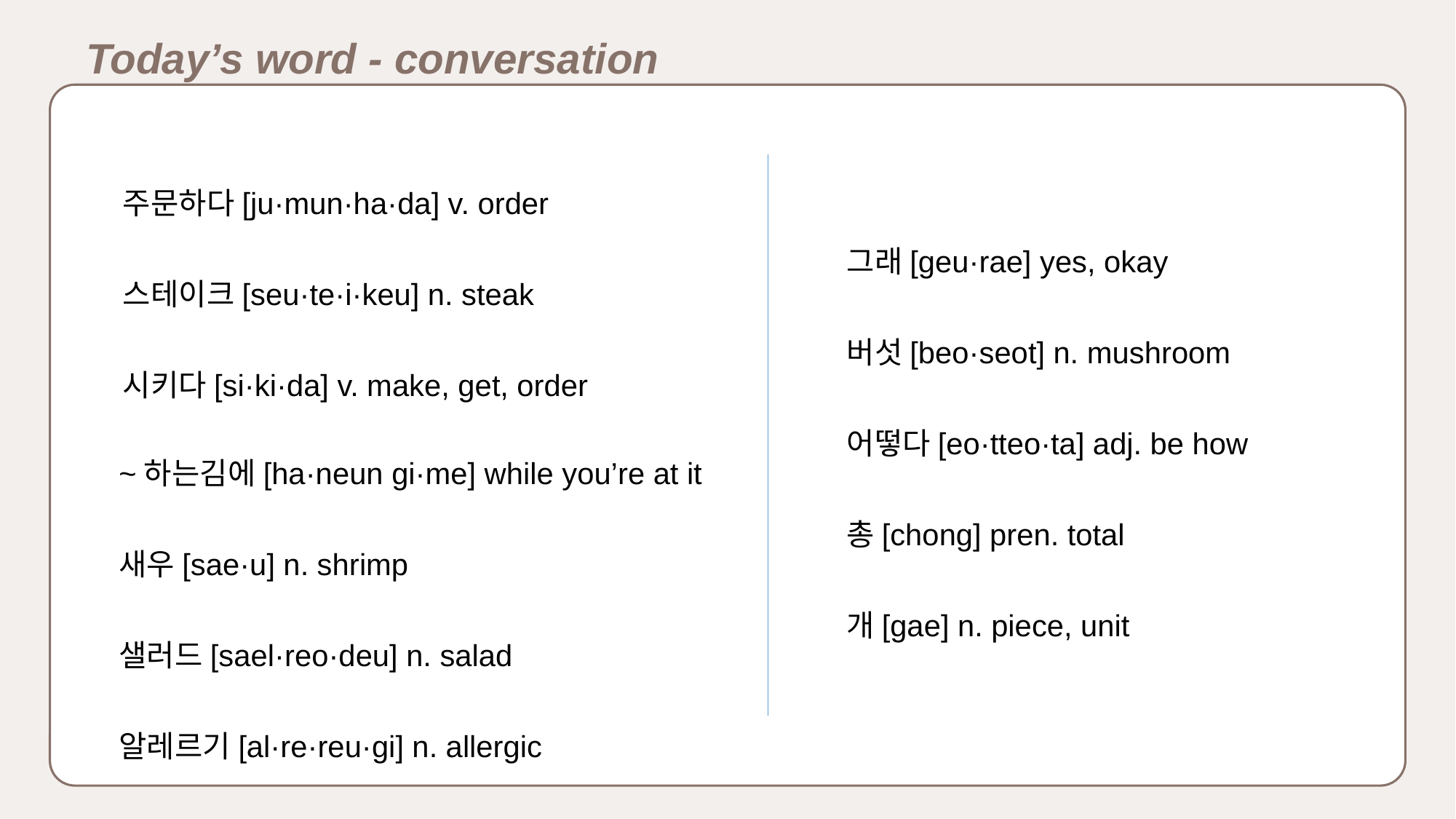

Today’s word - conversation

주문하다[ju·mun·ha·da] v. order
스테이크[seu·te·i·keu] n. steak
시키다[si·ki·da] v. make, get, order
그래[geu·rae] yes, okay
버섯[beo·seot] n. mushroom
어떻다[eo·tteo·ta] adj. be how
총[chong] pren. total
개[gae] n. piece, unit
~하는김에[ha·neun gi·me] while you’re at it
새우[sae·u] n. shrimp
샐러드[sael·reo·deu] n. salad
알레르기[al·re·reu·gi] n. allergic